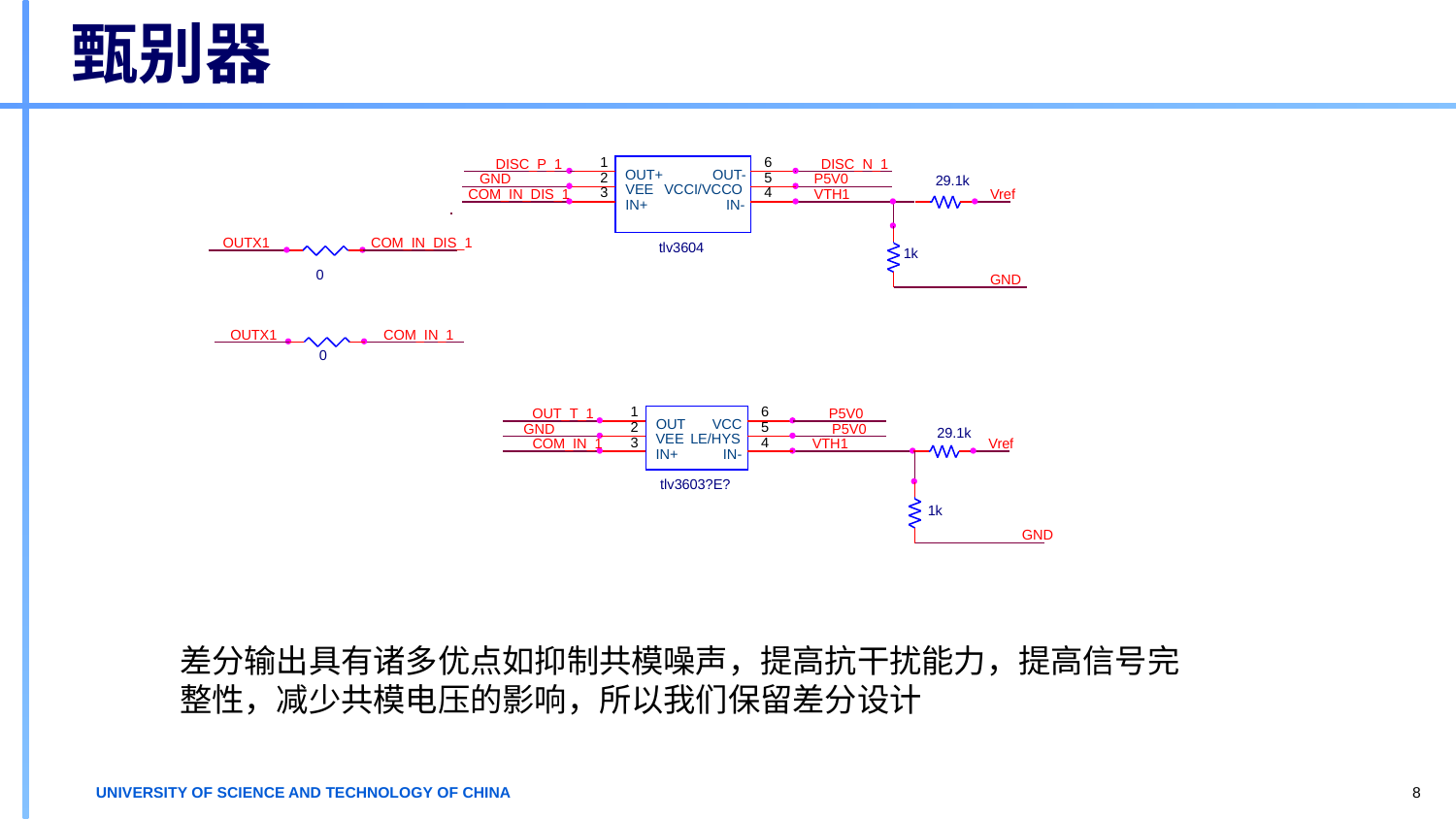

# 甄别器
1
6
DISC_P_1
DISC_N_1

OUT+
OUT-

2
5

GND
P5V0

29.1k
VEE
VCCI/VCCO

3
4

COM_IN_DIS_1
VTH1
Vref

IN+
IN-

OUTX1
COM_IN_DIS_1
tlv3604

1k

0

GND

OUTX1
COM_IN_1

0
1
6
OUT_T_1
P5V0

OUT
VCC

2
5

GND
P5V0

29.1k
VEE
LE/HYS

3
4

COM_IN_1
VTH1
Vref

IN+
IN-

tlv3603?E?

1k

GND

差分输出具有诸多优点如抑制共模噪声，提高抗干扰能力，提高信号完整性，减少共模电压的影响，所以我们保留差分设计
8